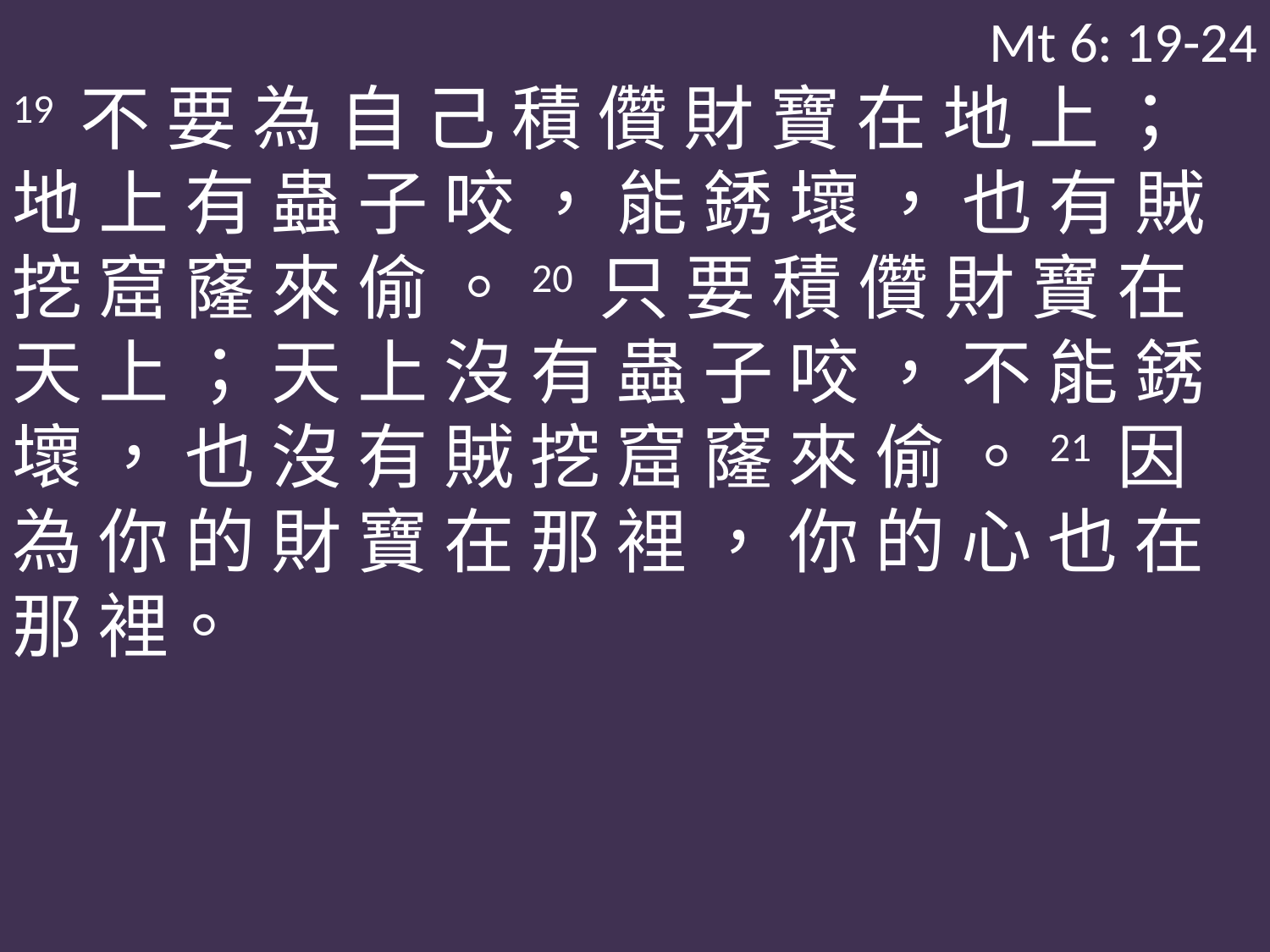

Mt 6: 19-24
19 不 要 為 自 己 積 儹 財 寶 在 地 上 ； 地 上 有 蟲 子 咬 ， 能 銹 壞 ， 也 有 賊 挖 窟 窿 來 偷 。20 只 要 積 儹 財 寶 在 天 上 ； 天 上 沒 有 蟲 子 咬 ， 不 能 銹 壞 ， 也 沒 有 賊 挖 窟 窿 來 偷 。21 因 為 你 的 財 寶 在 那 裡 ， 你 的 心 也 在 那 裡。